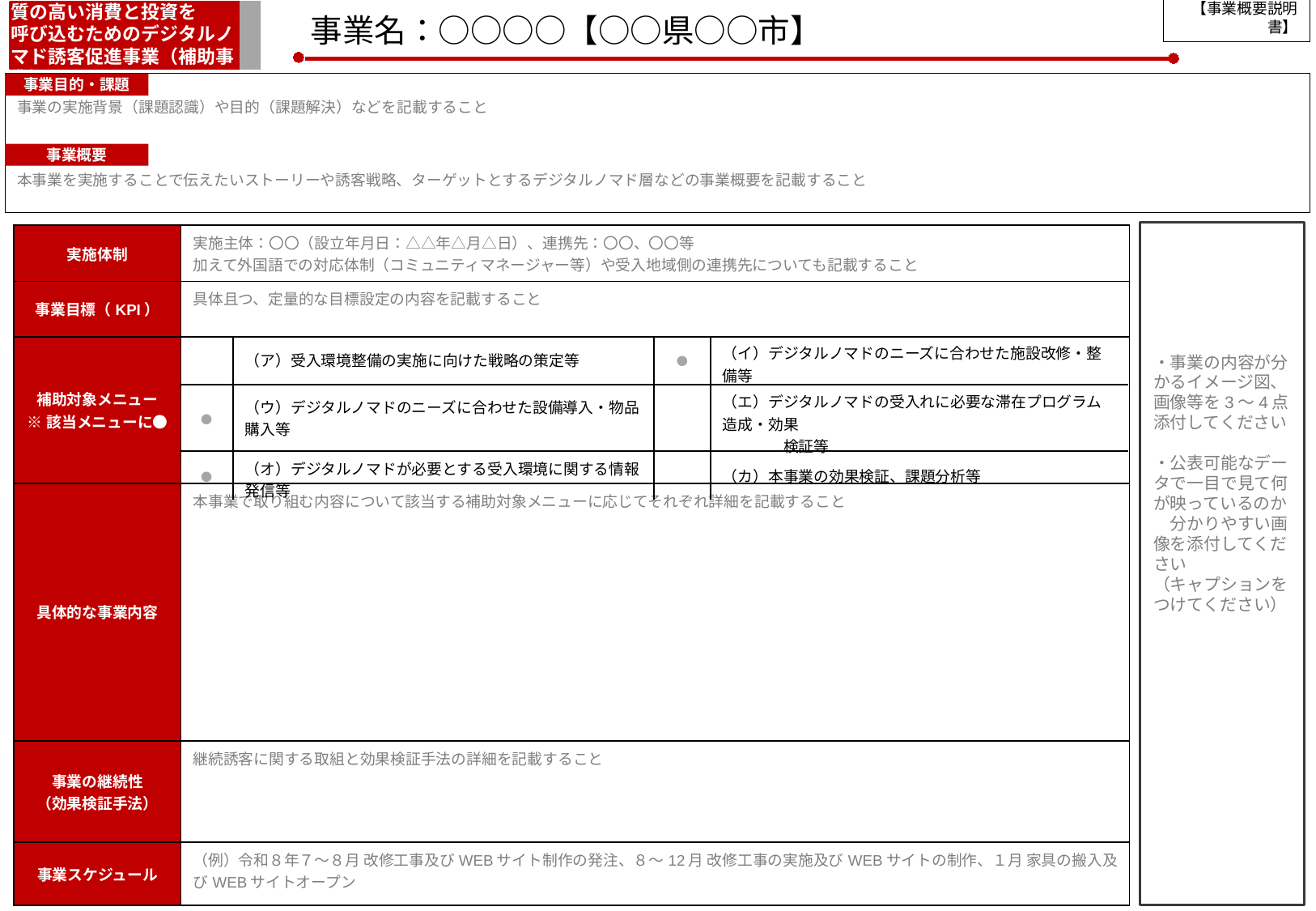

注１：公表される前提で作成してください。注２：実証事業の概要が本事業概要説明書１枚で分かるように簡潔に記載し、適宜、写真等を使用して下さい。
注３：グレーの記入要領等を削除の上、記載してください。フォントサイズは【8ポイント以上】とし、重要な箇所は下線付きの赤字で記載してください。
質の高い消費と投資を
呼び込むためのデジタルノマド誘客促進事業（補助事業）

【事業概要説明書】

事業名：○○○○【○○県○○市】

事業の実施背景（課題認識）や目的（課題解決）などを記載すること

本事業を実施することで伝えたいストーリーや誘客戦略、ターゲットとするデジタルノマド層などの事業概要を記載すること

事業目的・課題
事業概要

| 実施体制 | 実施主体：〇〇（設立年月日：△△年△月△日）、連携先：〇〇、〇〇等　 加えて外国語での対応体制（コミュニティマネージャー等）や受入地域側の連携先についても記載すること |
| --- | --- |
| 事業目標（KPI） | 具体且つ、定量的な目標設定の内容を記載すること |
| 補助対象メニュー ※該当メニューに● |  |
| 具体的な事業内容 | 本事業で取り組む内容について該当する補助対象メニューに応じてそれぞれ詳細を記載すること |
| 事業の継続性 （効果検証手法） | 継続誘客に関する取組と効果検証手法の詳細を記載すること |
| 事業スケジュール | （例）令和８年７～８月 改修工事及びWEBサイト制作の発注、８～12月 改修工事の実施及びWEBサイトの制作、１月 家具の搬入及びWEBサイトオープン |
|  | （ア）受入環境整備の実施に向けた戦略の策定等 | ● | （イ）デジタルノマドのニーズに合わせた施設改修・整備等 |
| --- | --- | --- | --- |
| ● | （ウ）デジタルノマドのニーズに合わせた設備導入・物品購入等 |  | （エ）デジタルノマドの受入れに必要な滞在プログラム造成・効果 　　　　検証等 |
| ● | （オ）デジタルノマドが必要とする受入環境に関する情報発信等 |  | （カ）本事業の効果検証、課題分析等 |
・事業の内容が分かるイメージ図、画像等を3～4点添付してください

・公表可能なデータで一目で見て何が映っているのか　分かりやすい画像を添付してください
（キャプションをつけてください）